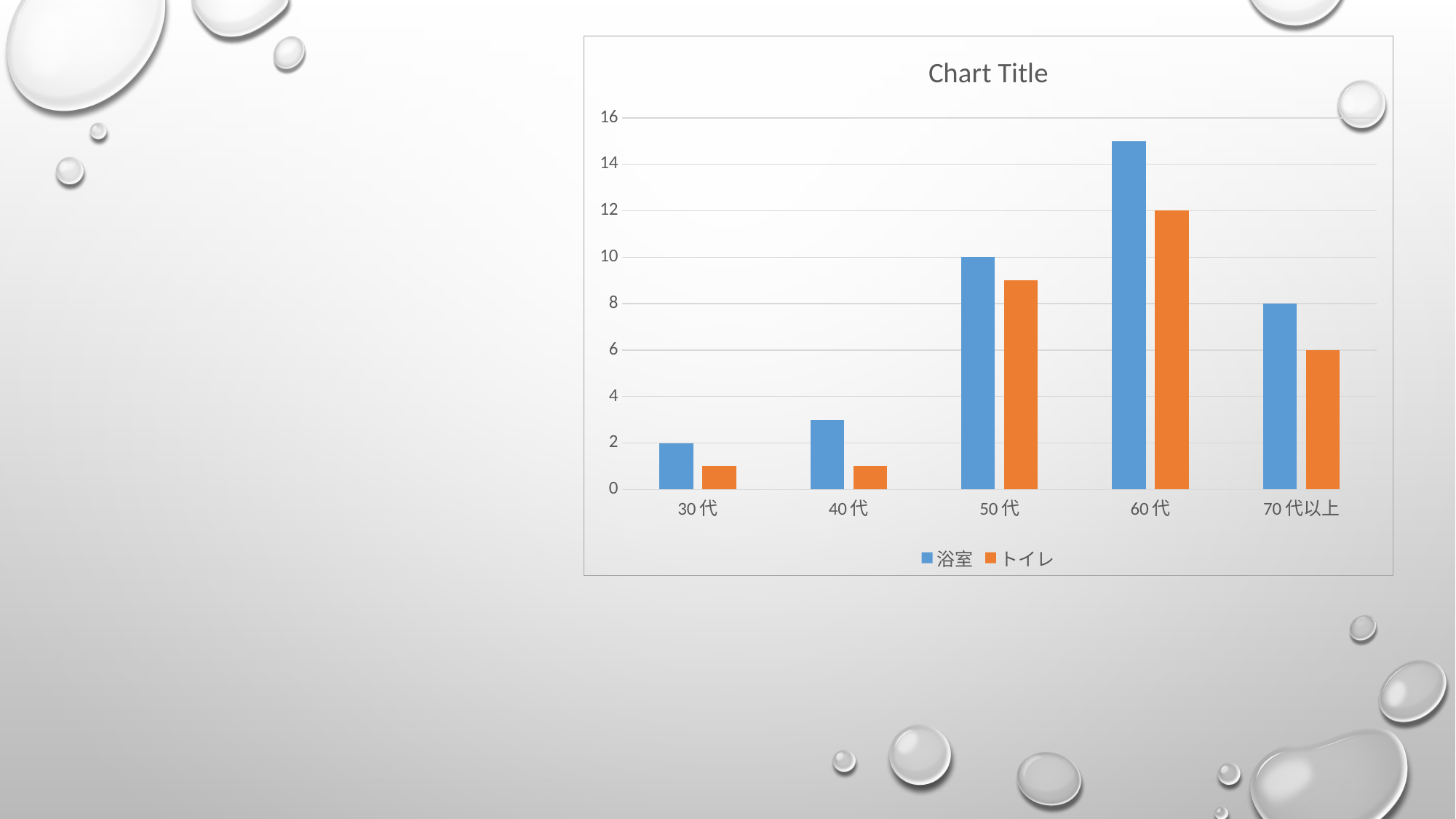

### Chart:

| Category | 浴室 | トイレ |
|---|---|---|
| 30代 | 2.0 | 1.0 |
| 40代 | 3.0 | 1.0 |
| 50代 | 10.0 | 9.0 |
| 60代 | 15.0 | 12.0 |
| 70代以上 | 8.0 | 6.0 |